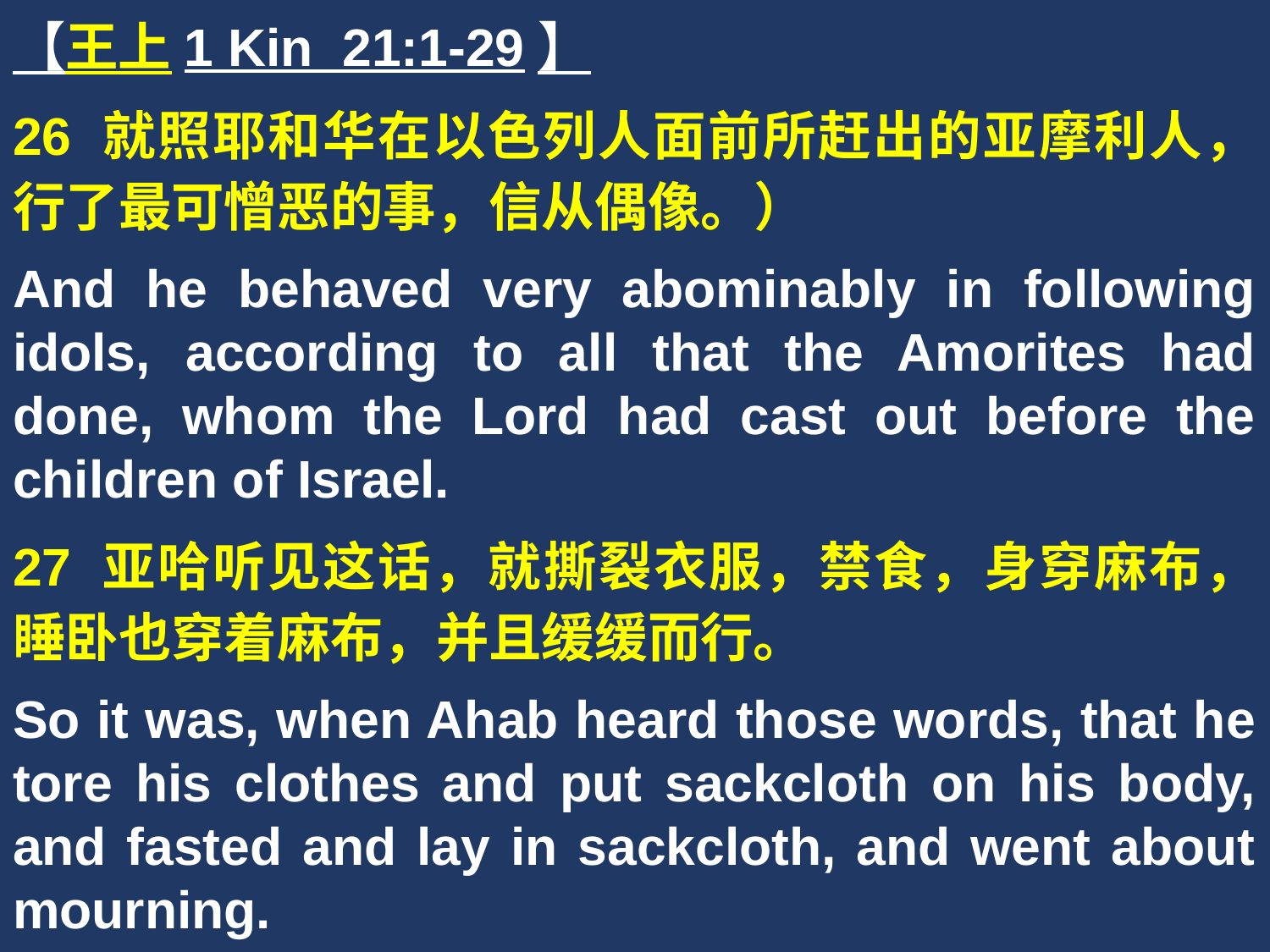

【王上1 Kin  21:1-29】
26 就照耶和华在以色列人面前所赶出的亚摩利人，行了最可憎恶的事，信从偶像。）
And he behaved very abominably in following idols, according to all that the Amorites had done, whom the Lord had cast out before the children of Israel.
27 亚哈听见这话，就撕裂衣服，禁食，身穿麻布，睡卧也穿着麻布，并且缓缓而行。
So it was, when Ahab heard those words, that he tore his clothes and put sackcloth on his body, and fasted and lay in sackcloth, and went about mourning.